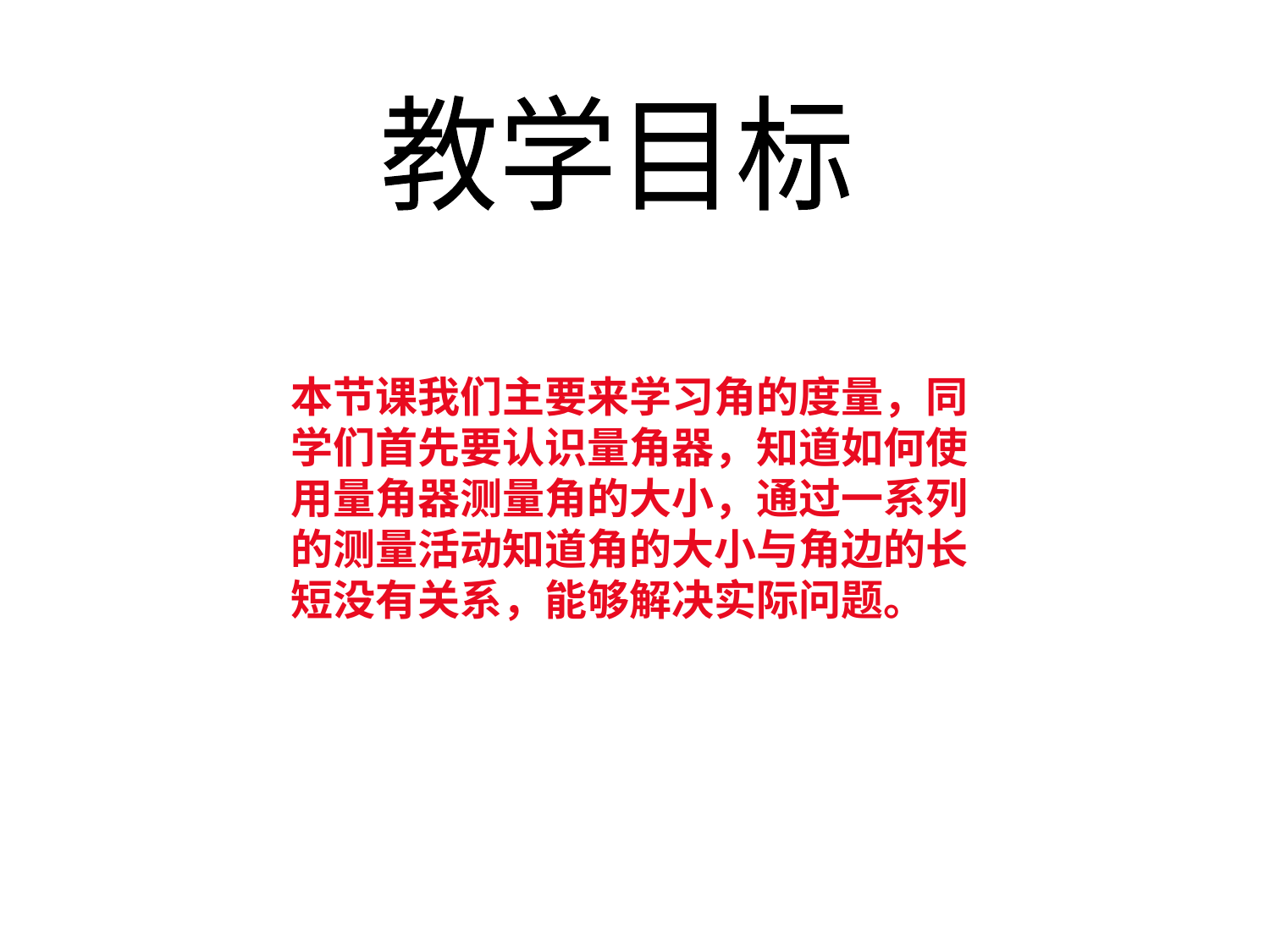

教学目标
本节课我们主要来学习角的度量，同学们首先要认识量角器，知道如何使用量角器测量角的大小，通过一系列的测量活动知道角的大小与角边的长短没有关系，能够解决实际问题。